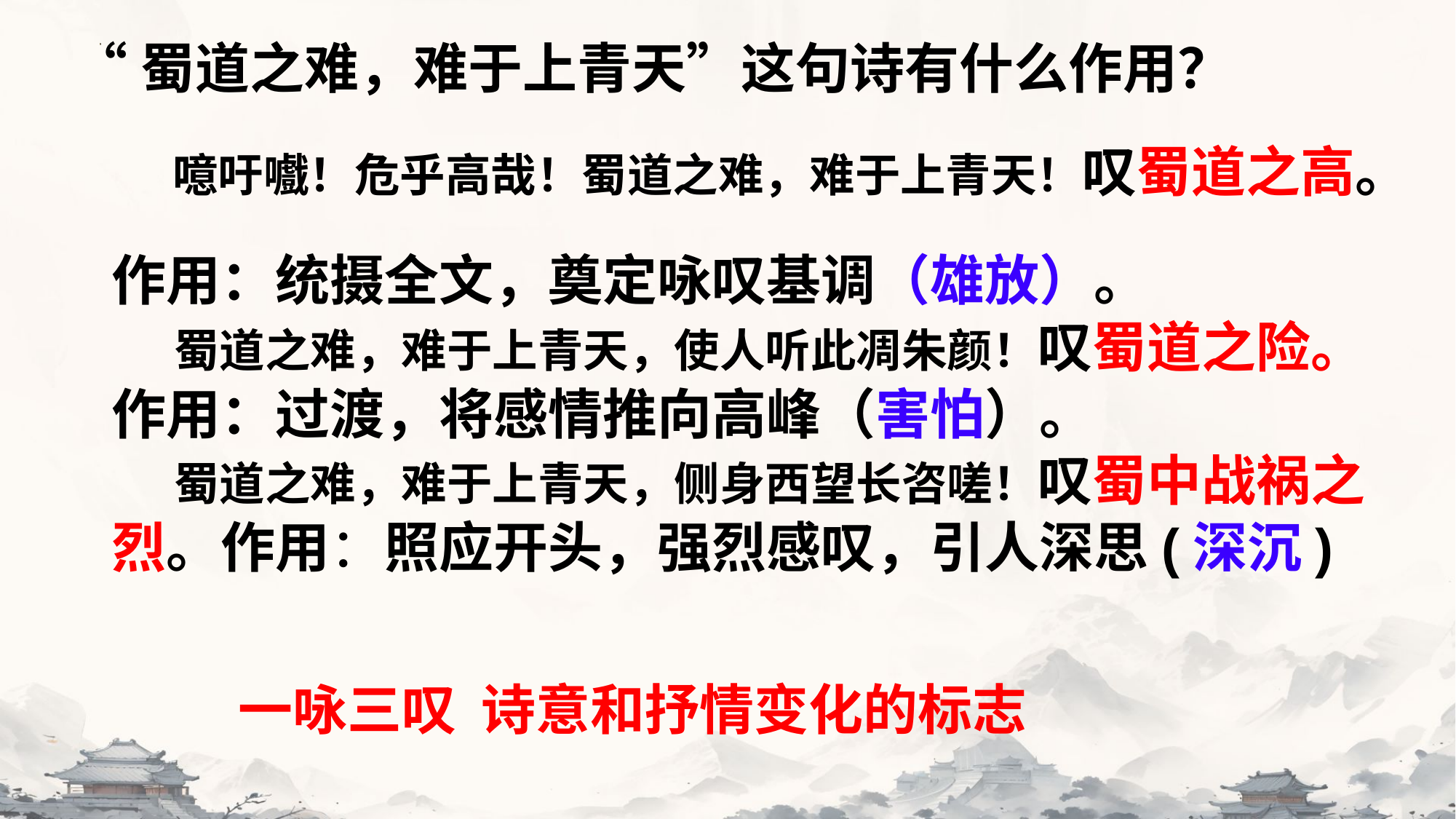

“蜀道之难，难于上青天”这句诗有什么作用？

   噫吁嚱！危乎高哉！蜀道之难，难于上青天！叹蜀道之高。作用：统摄全文，奠定咏叹基调（雄放）。
    蜀道之难，难于上青天，使人听此凋朱颜！叹蜀道之险。作用：过渡，将感情推向高峰（害怕）。
    蜀道之难，难于上青天，侧身西望长咨嗟！叹蜀中战祸之烈。作用：照应开头，强烈感叹，引人深思(深沉)
一咏三叹  诗意和抒情变化的标志